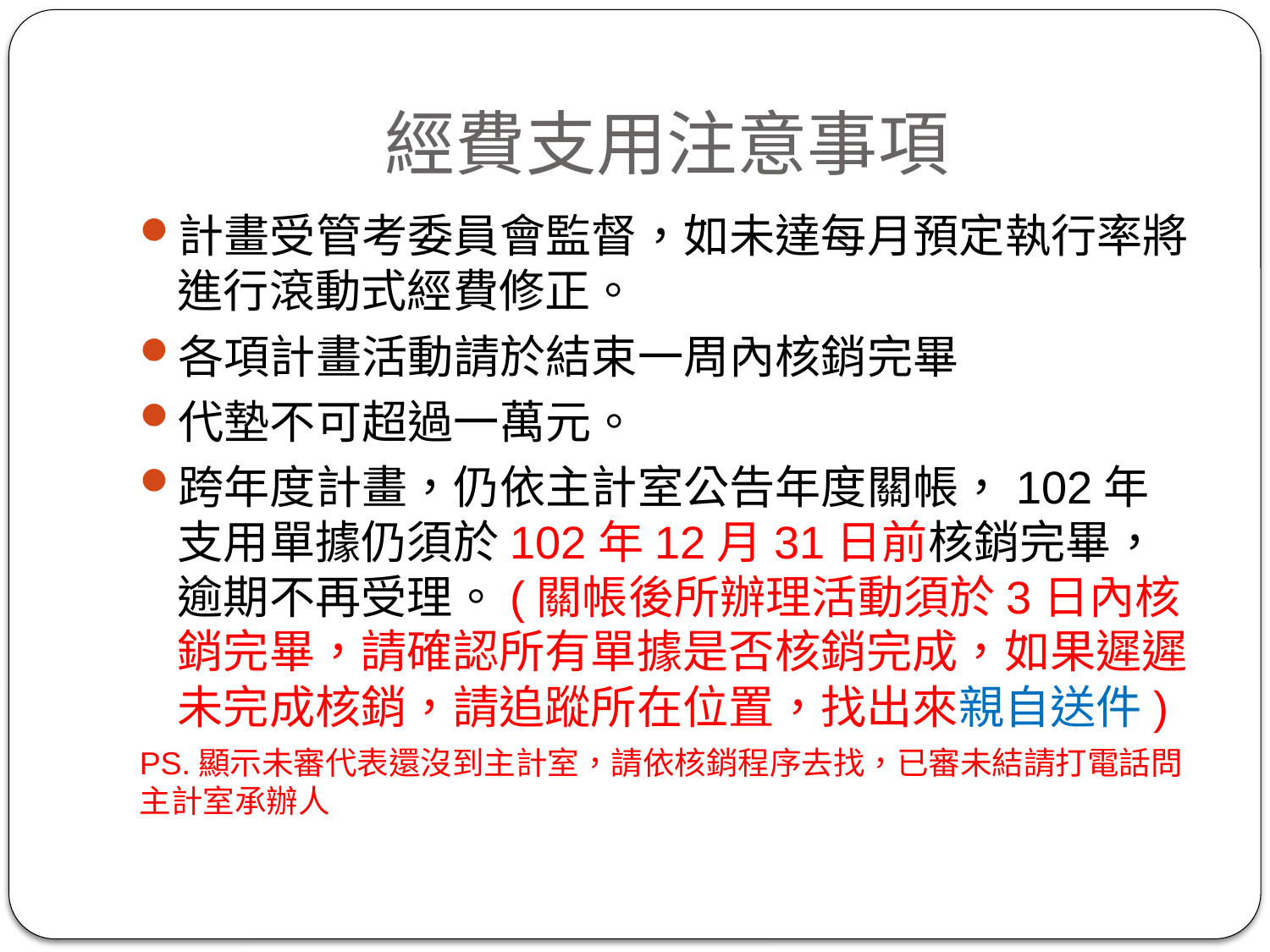

# 經費支用注意事項
計畫受管考委員會監督，如未達每月預定執行率將進行滾動式經費修正。
各項計畫活動請於結束一周內核銷完畢
代墊不可超過一萬元。
跨年度計畫，仍依主計室公告年度關帳，102年支用單據仍須於102年12月31日前核銷完畢，逾期不再受理。(關帳後所辦理活動須於3日內核銷完畢，請確認所有單據是否核銷完成，如果遲遲未完成核銷，請追蹤所在位置，找出來親自送件)
PS.顯示未審代表還沒到主計室，請依核銷程序去找，已審未結請打電話問主計室承辦人